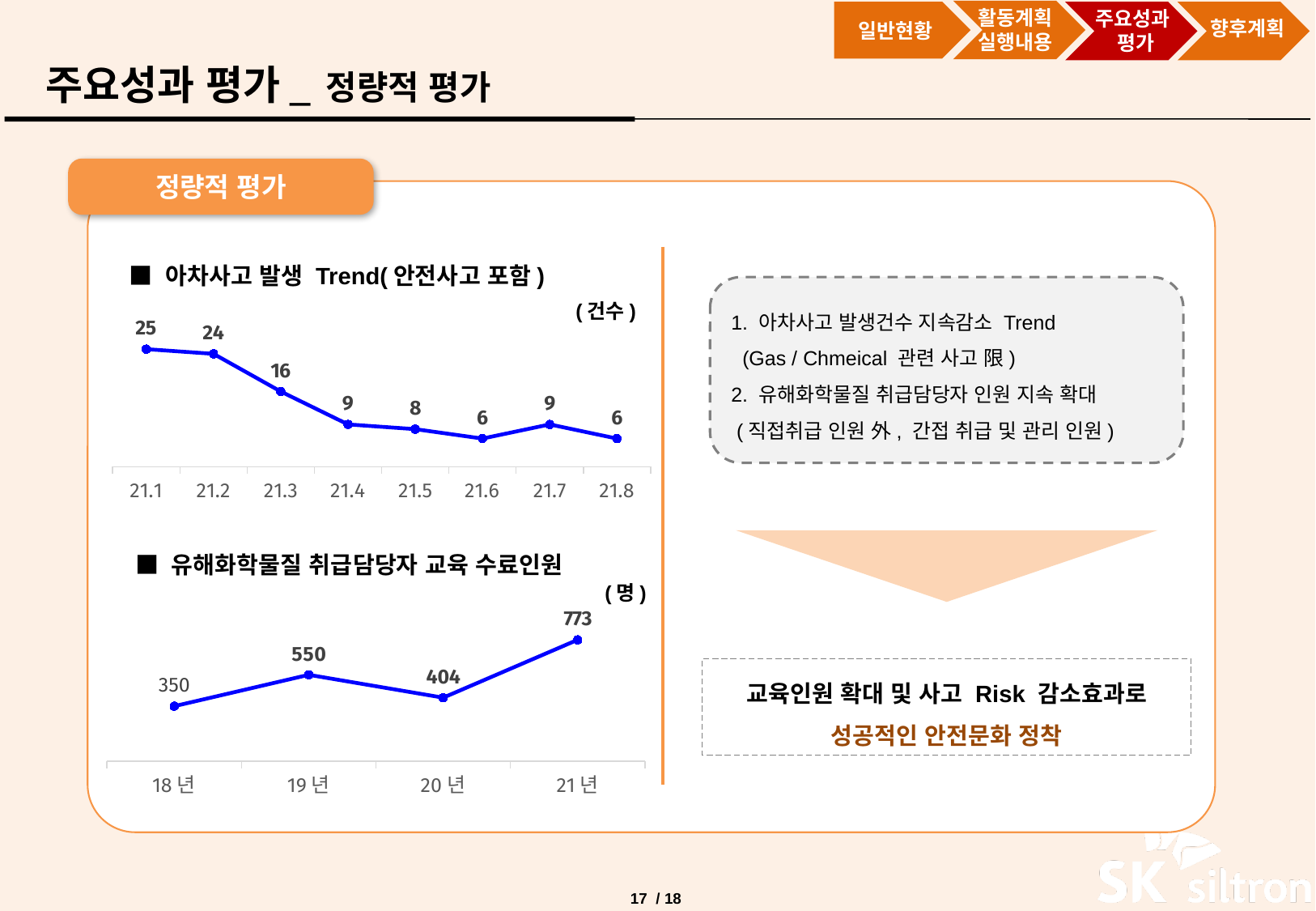

활동계획
실행내용
주요성과
   평가

일반현황

향후계획
주요성과 평가_정량적 평가

정량적 평가

■ 아차사고 발생 Trend(안전사고 포함)
1. 아차사고 발생건수 지속감소 Trend
  (Gas / Chmeical 관련 사고 限)
2. 유해화학물질 취급담당자 인원 지속 확대
 (직접취급 인원 外, 간접 취급 및 관리 인원)
(건수)

### Chart

| Category | 계열 1 |
|---|---|
| 21.1 | 25.0 |
| 21.2 | 24.0 |
| 21.3 | 16.0 |
| 21.4 | 9.0 |
| 21.5 | 8.0 |
| 21.6 | 6.0 |
| 21.7 | 9.0 |
| 21.8 | 6.0 |
■ 유해화학물질 취급담당자 교육 수료인원

(명)

### Chart

| Category | 계열 1 |
|---|---|
| 18년 | 350.0 |
| 19년 | 550.0 |
| 20년 | 404.0 |
| 21년 | 773.0 |
교육인원 확대 및 사고 Risk 감소효과로 성공적인 안전문화 정착